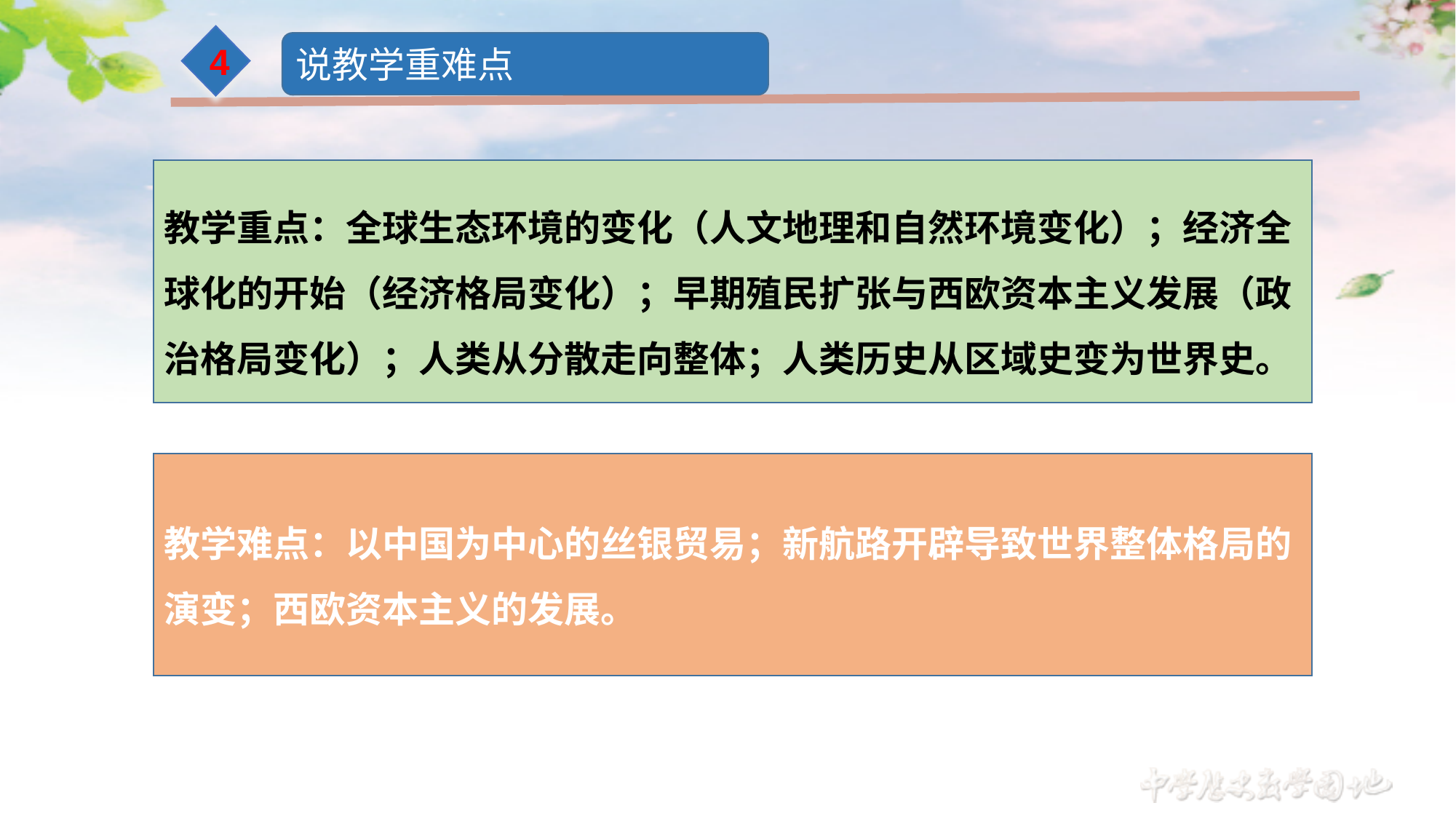

4
说教学重难点
教学重点：全球生态环境的变化（人文地理和自然环境变化）；经济全球化的开始（经济格局变化）；早期殖民扩张与西欧资本主义发展（政治格局变化）；人类从分散走向整体；人类历史从区域史变为世界史。
教学难点：以中国为中心的丝银贸易；新航路开辟导致世界整体格局的演变；西欧资本主义的发展。